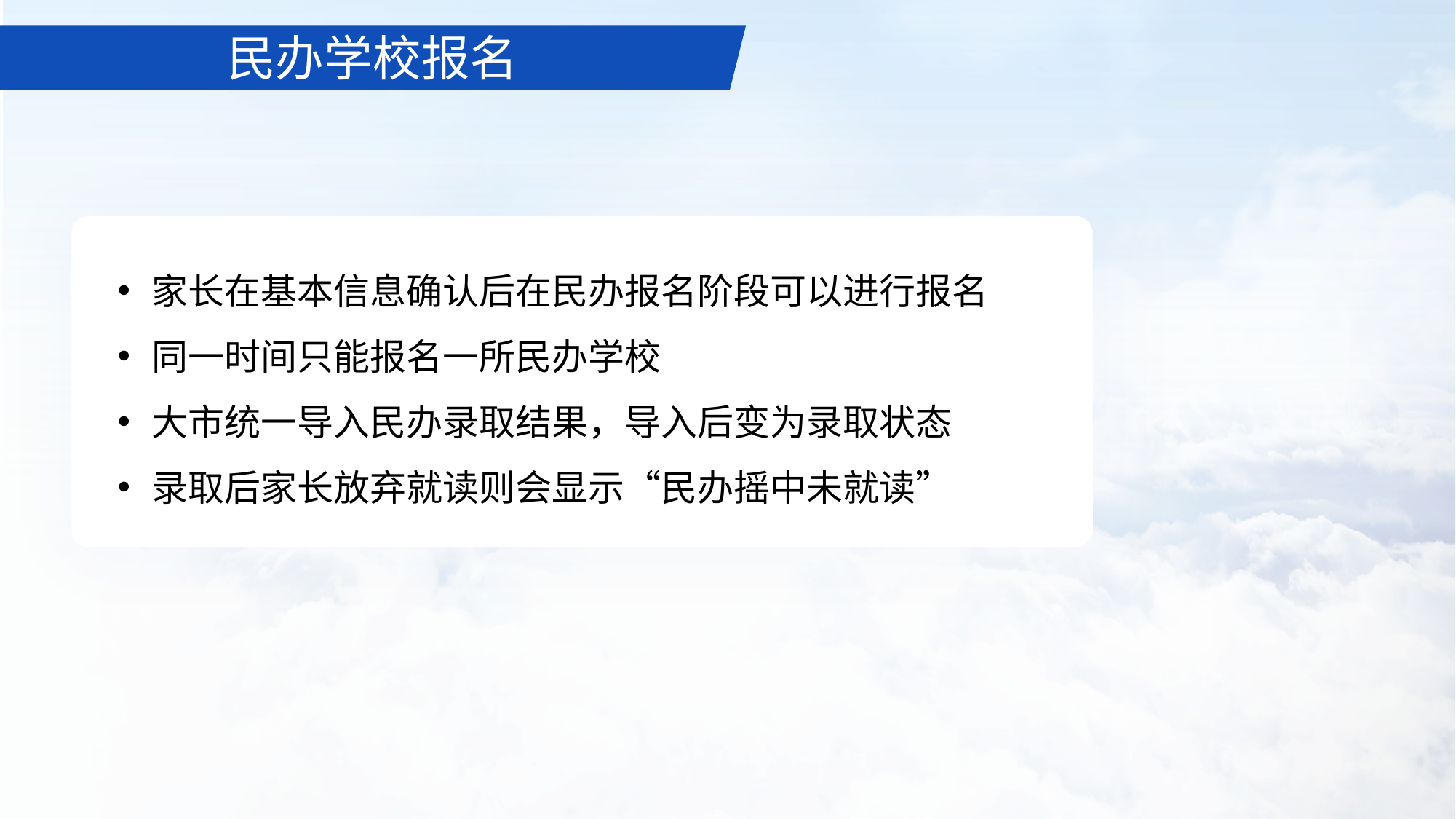

民办学校报名

家长在基本信息确认后在民办报名阶段可以进行报名
同一时间只能报名一所民办学校
大市统一导入民办录取结果，导入后变为录取状态
录取后家长放弃就读则会显示“民办摇中未就读”